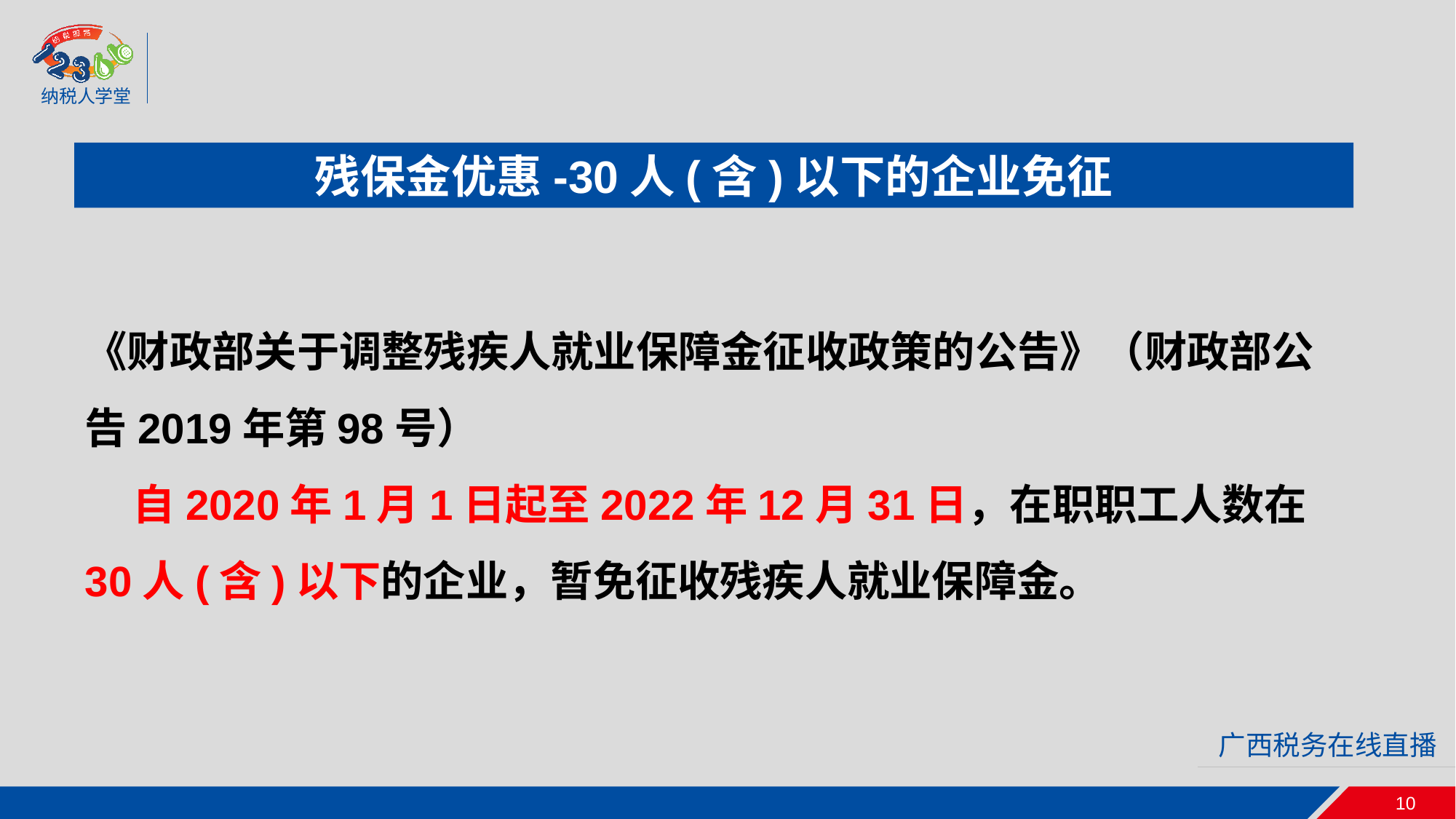

残保金优惠-30人(含)以下的企业免征

《财政部关于调整残疾人就业保障金征收政策的公告》（财政部公告2019年第98号）
    自2020年1月1日起至2022年12月31日，在职职工人数在30人(含)以下的企业，暂免征收残疾人就业保障金。